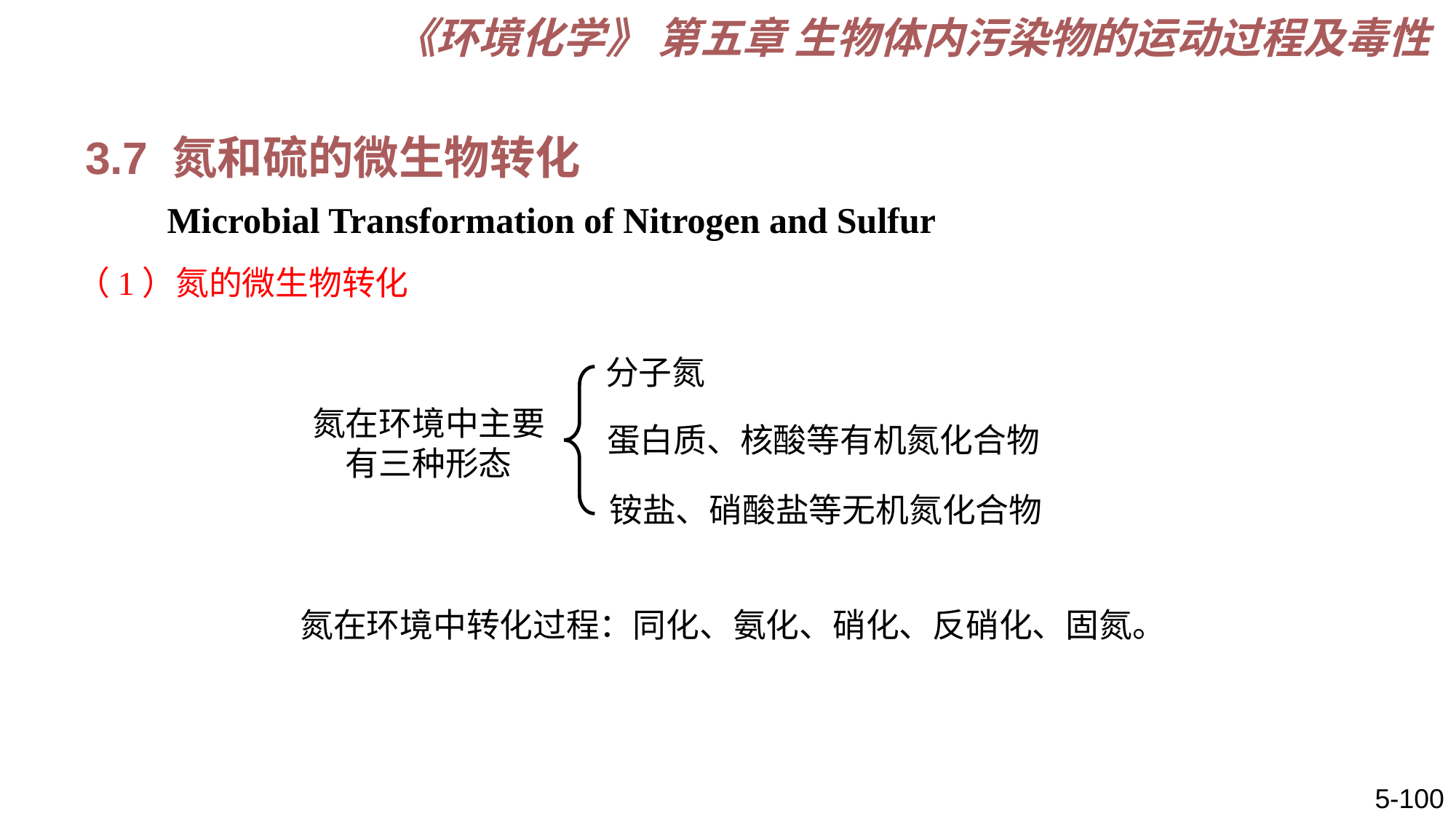

《环境化学》 第五章 生物体内污染物的运动过程及毒性
3.7 氮和硫的微生物转化
         Microbial Transformation of Nitrogen and Sulfur
（1）氮的微生物转化
分子氮

氮在环境中主要有三种形态
蛋白质、核酸等有机氮化合物
铵盐、硝酸盐等无机氮化合物
氮在环境中转化过程：同化、氨化、硝化、反硝化、固氮。
5-100